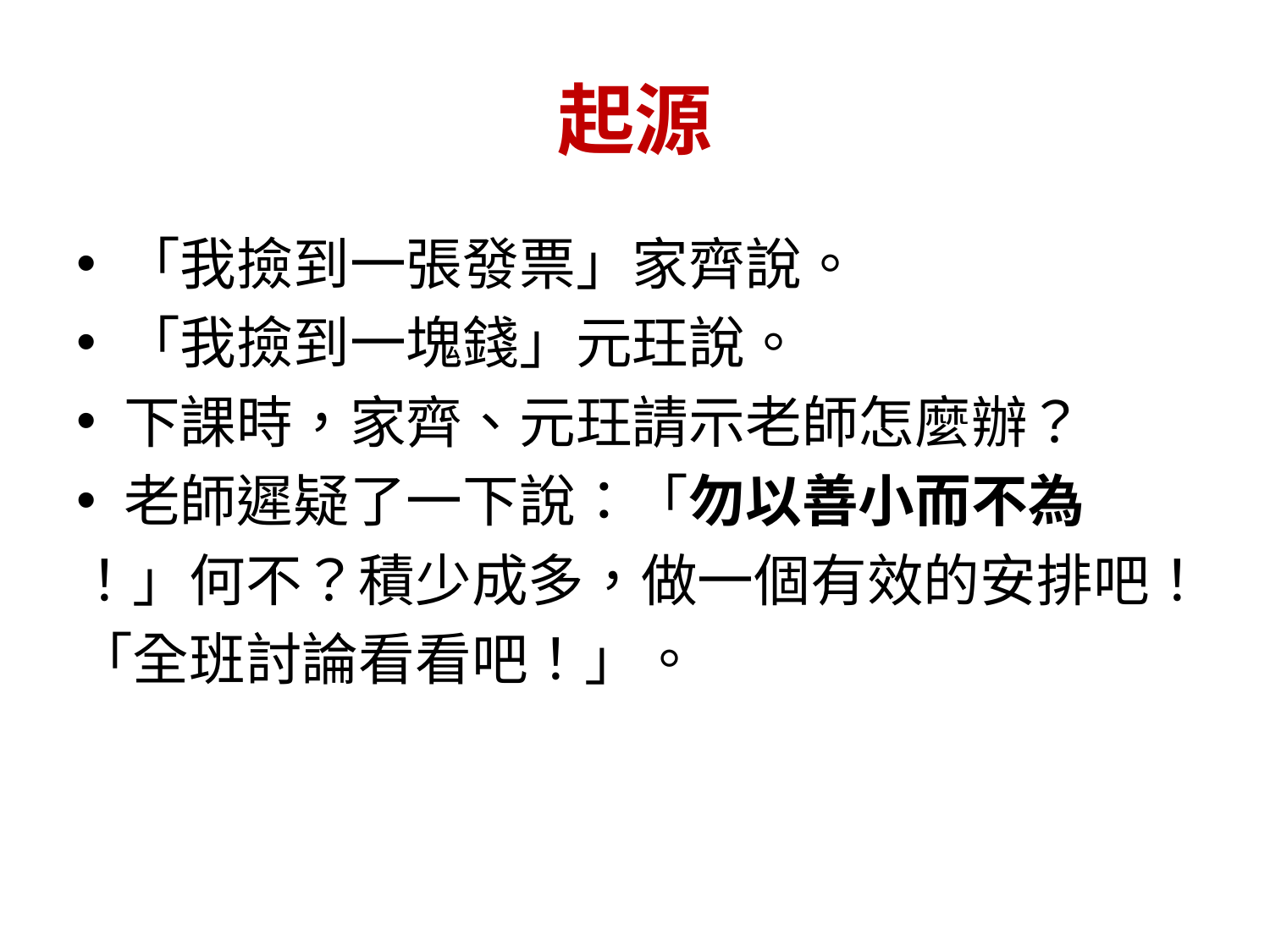

# 起源
「我撿到一張發票」家齊說。
「我撿到一塊錢」元玨說。
下課時，家齊、元玨請示老師怎麼辦？
老師遲疑了一下說：「勿以善小而不為
！」何不？積少成多，做一個有效的安排吧！
「全班討論看看吧！」。